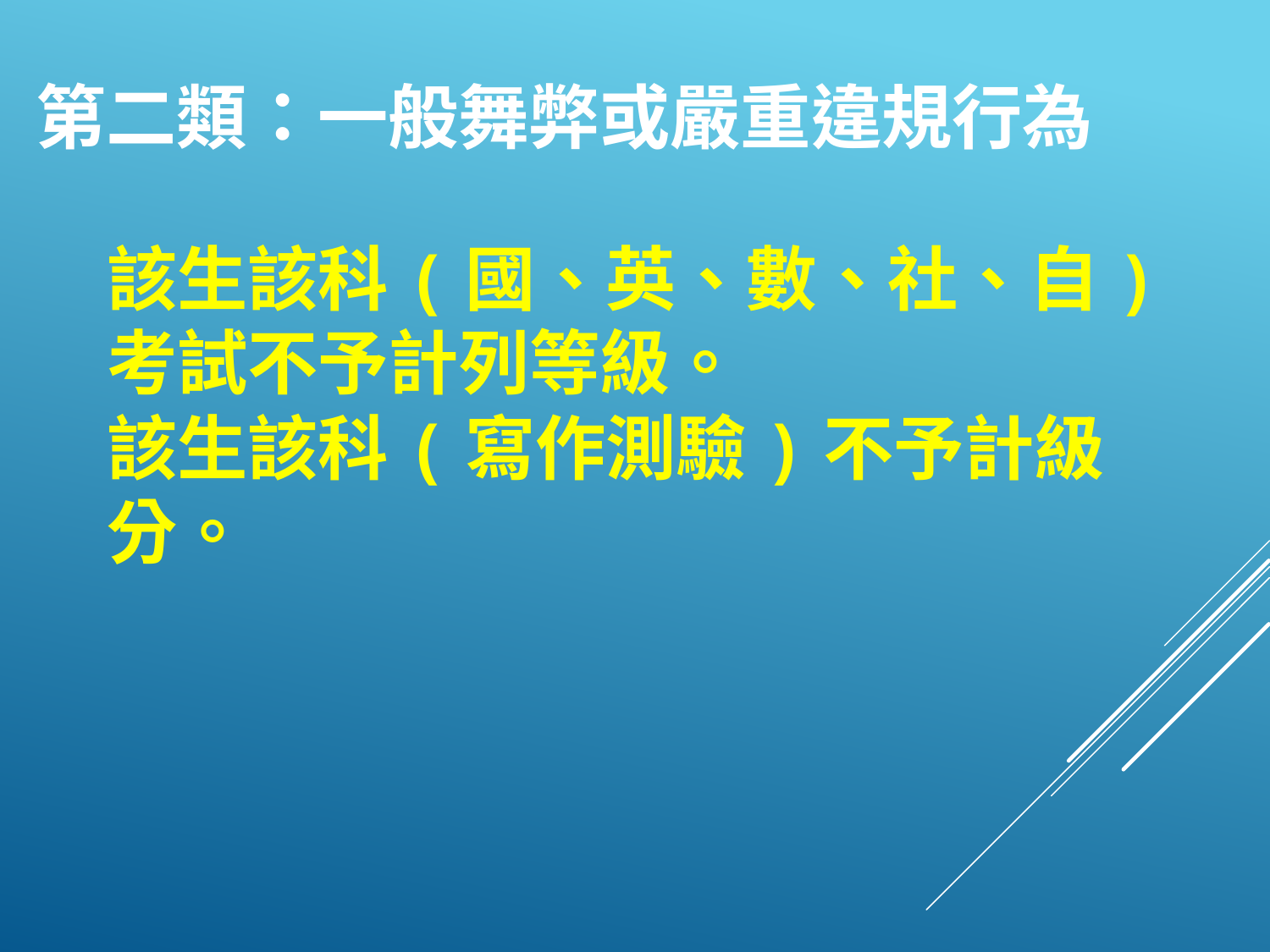

# 第二類：一般舞弊或嚴重違規行為
該生該科(國、英、數、社、自)
考試不予計列等級。
該生該科(寫作測驗)不予計級分。